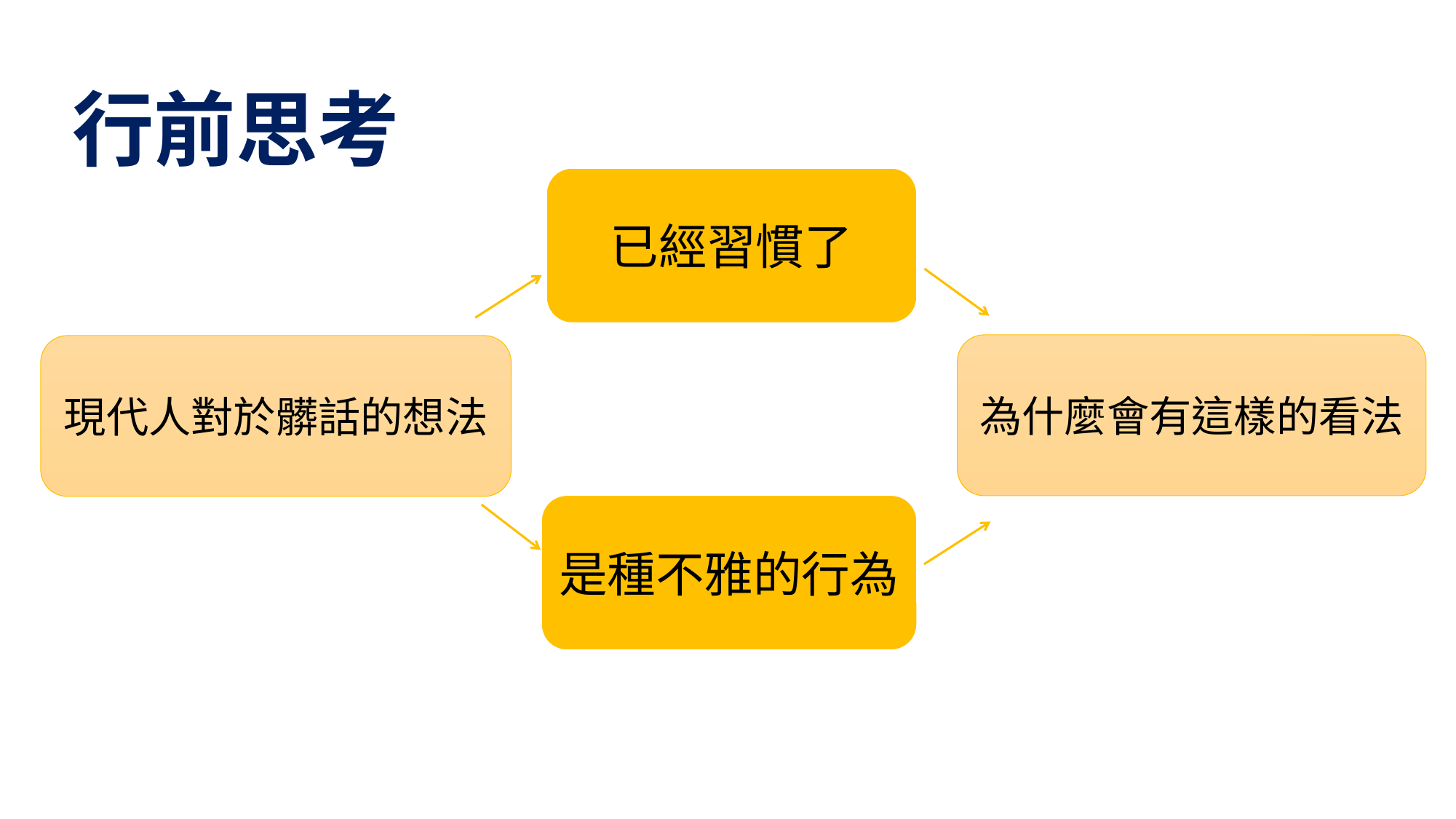

行前思考
已經習慣了
為什麼會有這樣的看法
現代人對於髒話的想法
是種不雅的行為